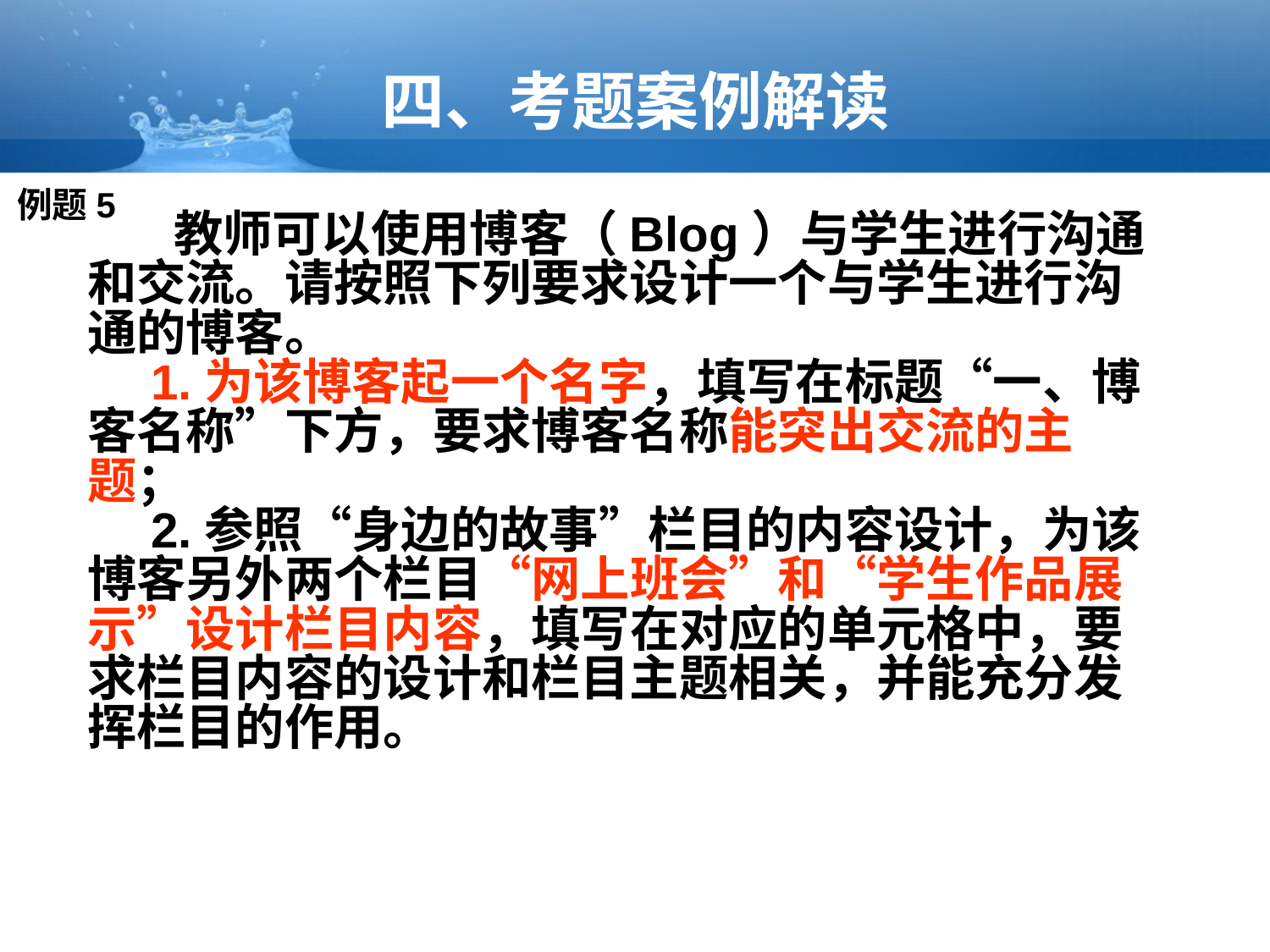

四、考题案例解读
例题5
 教师可以使用博客（Blog）与学生进行沟通和交流。请按照下列要求设计一个与学生进行沟通的博客。
1.为该博客起一个名字，填写在标题“一、博客名称”下方，要求博客名称能突出交流的主题；
2.参照“身边的故事”栏目的内容设计，为该博客另外两个栏目“网上班会”和“学生作品展示”设计栏目内容，填写在对应的单元格中，要求栏目内容的设计和栏目主题相关，并能充分发挥栏目的作用。